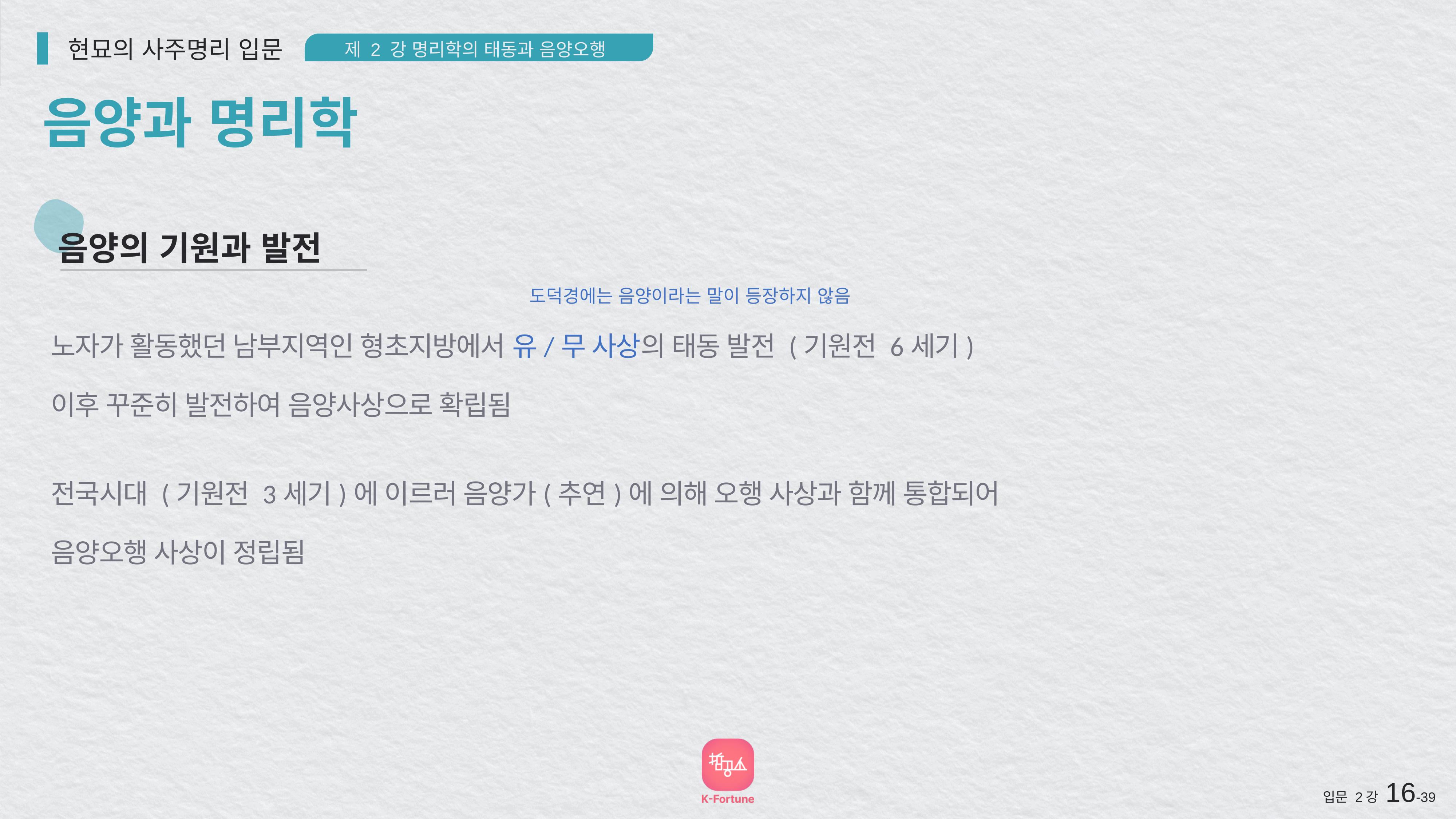

현묘의 사주명리 입문

제 2 강 명리학의 태동과 음양오행
음양과 명리학

음양의 기원과 발전
도덕경에는 음양이라는 말이 등장하지 않음
노자가 활동했던 남부지역인 형초지방에서 유/무 사상의 태동 발전 (기원전 6세기)

이후 꾸준히 발전하여 음양사상으로 확립됨

전국시대 (기원전 3세기)에 이르러 음양가(추연)에 의해 오행 사상과 함께 통합되어

음양오행 사상이 정립됨